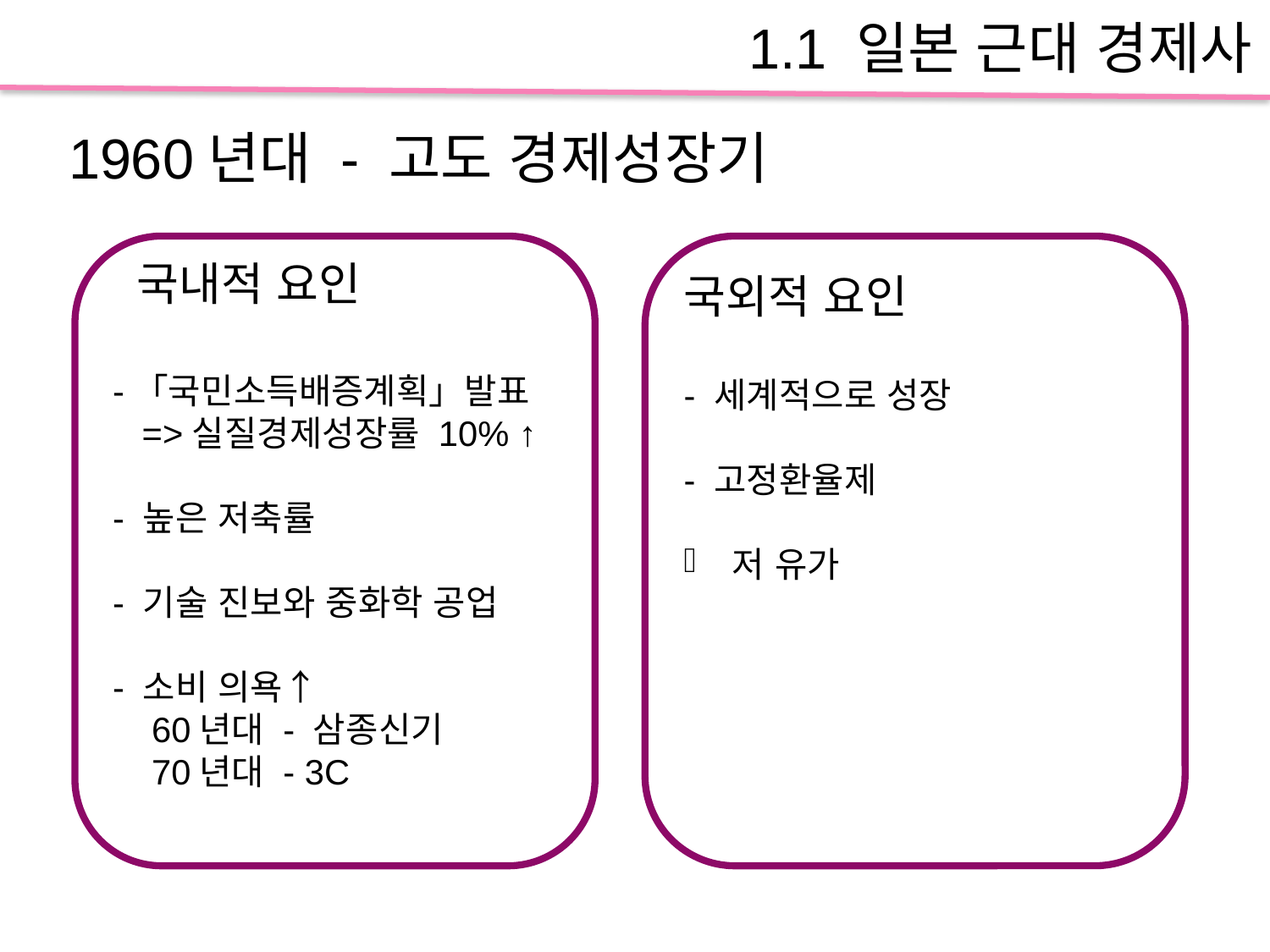

1.1 일본 근대 경제사
1960년대 - 고도 경제성장기

 국내적 요인

-「국민소득배증계획」발표
   =>실질경제성장률 10% ↑

- 높은 저축률

- 기술 진보와 중화학 공업

- 소비 의욕↑
    60년대 - 삼종신기
    70년대 - 3C

국외적 요인

- 세계적으로 성장

- 고정환율제

 저 유가